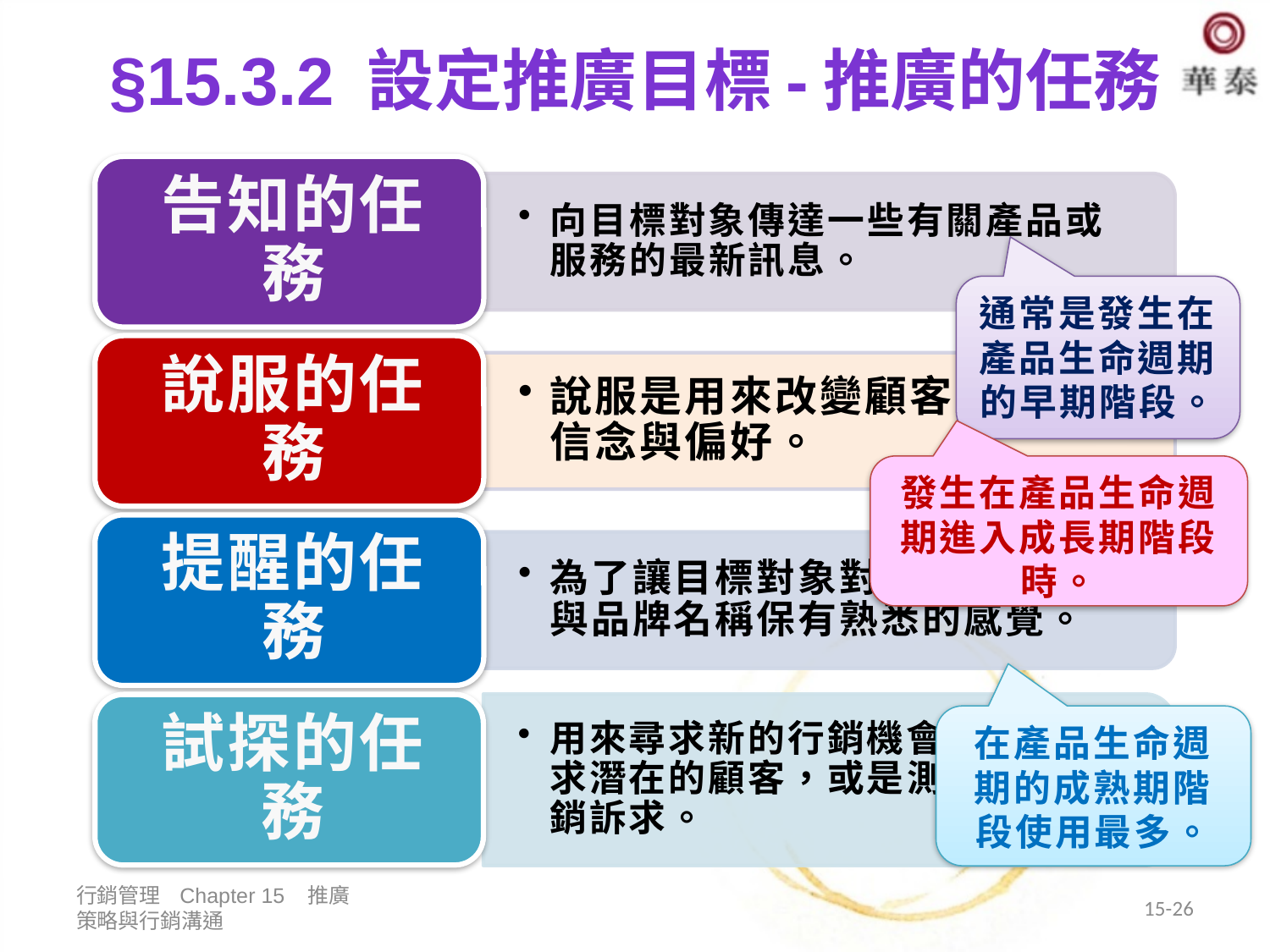

# §15.3.2 設定推廣目標-推廣的任務

向目標對象傳達一些有關產品或服務的最新訊息。
告知的任務
說服是用來改變顧客的態度、信念與偏好。
說服的任務
為了讓目標對象對於已知的產品與品牌名稱保有熟悉的感覺。
提醒的任務
用來尋求新的行銷機會，或是尋求潛在的顧客，或是測試新的行銷訴求。
試探的任務
通常是發生在產品生命週期的早期階段。

發生在產品生命週期進入成長期階段時。

在產品生命週期的成熟期階段使用最多。

行銷管理   Chapter 15   推廣策略與行銷溝通
15-26